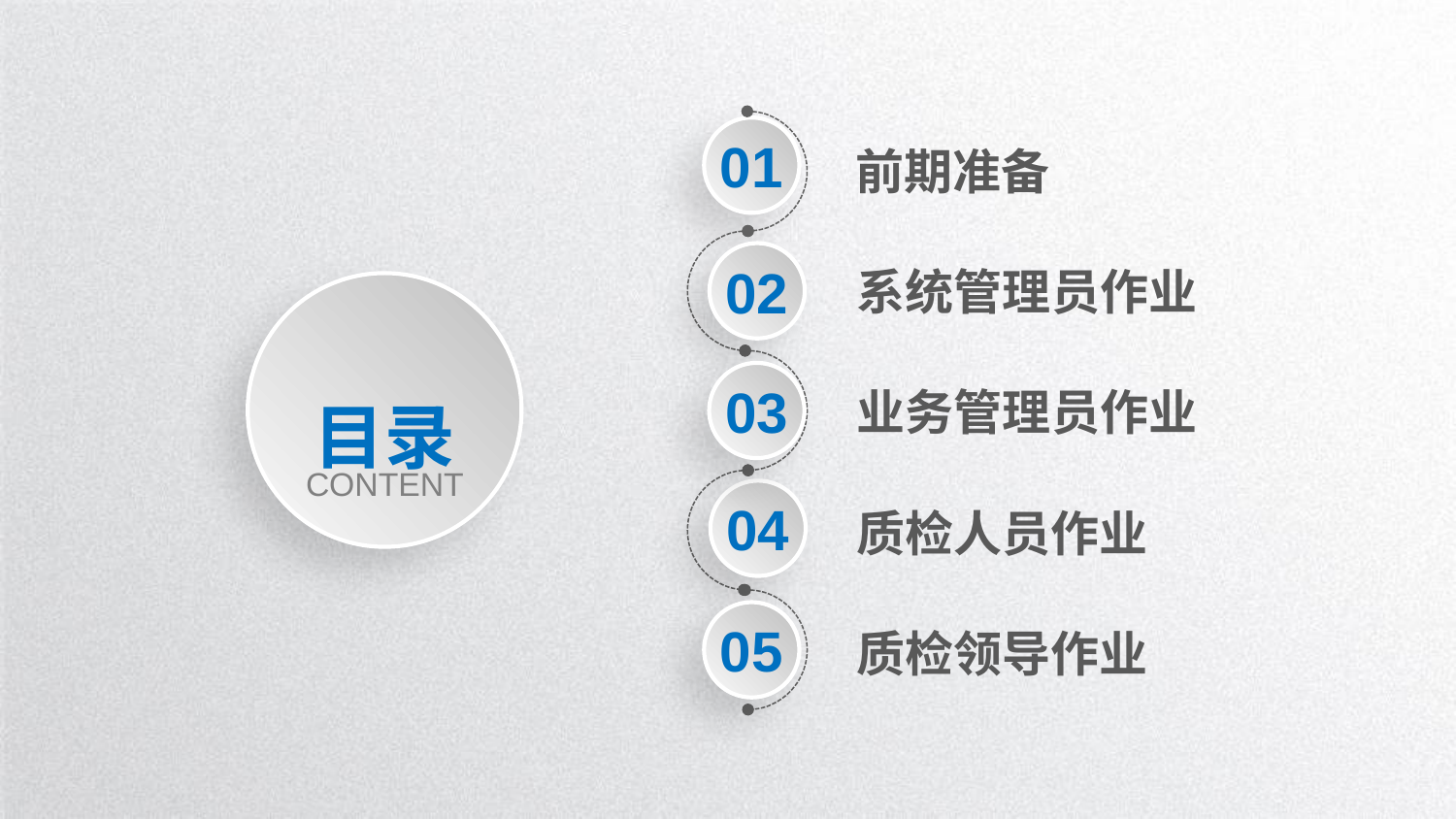

01
前期准备

02
系统管理员作业

目录
CONTENT

03
业务管理员作业

04
质检人员作业

05
质检领导作业